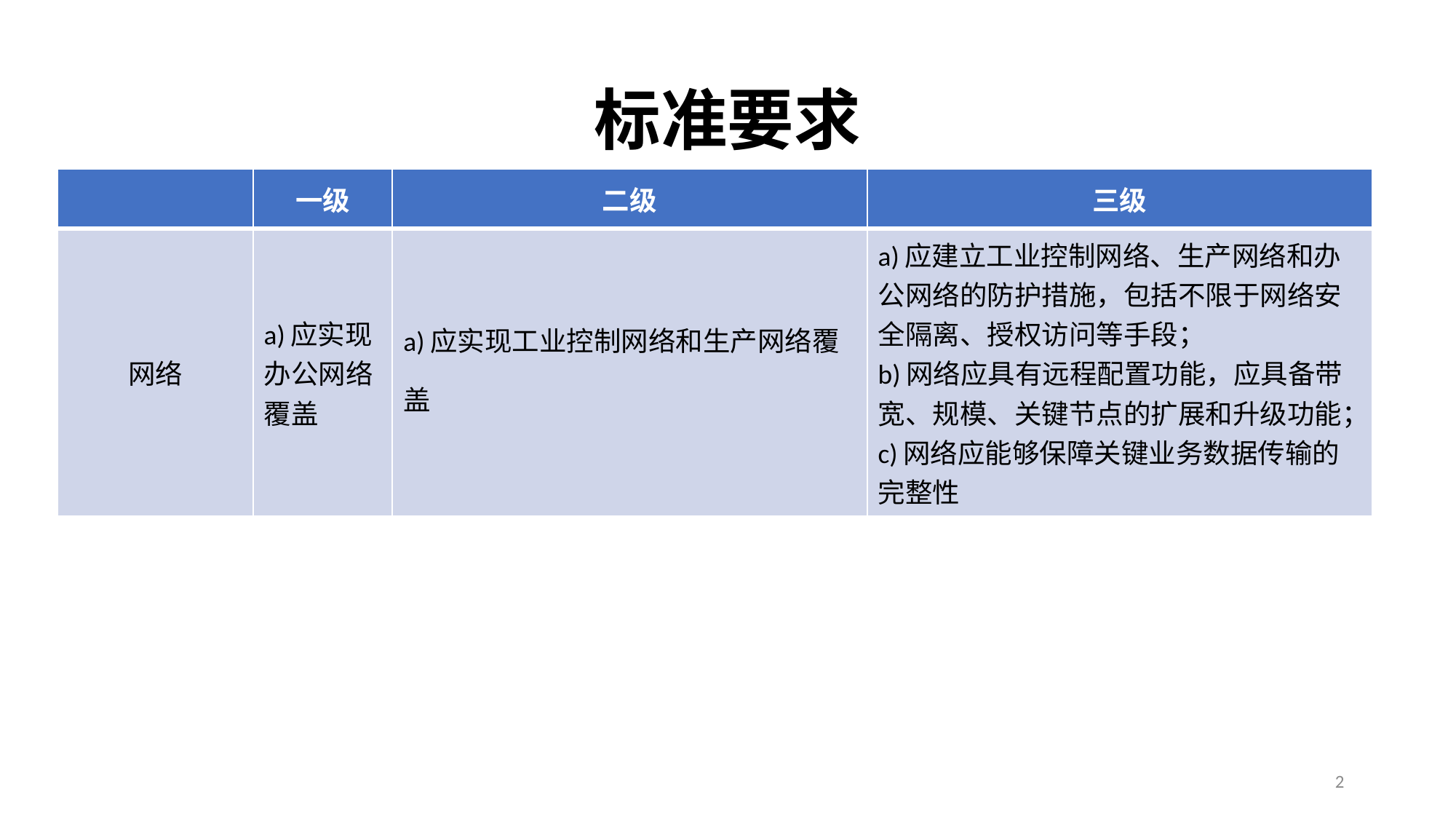

# 标准要求
|  | 一级 | 二级 | 三级 |
| --- | --- | --- | --- |
| 网络 | a)应实现办公网络覆盖 | a)应实现工业控制网络和生产网络覆盖 | a)应建立工业控制网络、生产网络和办公网络的防护措施，包括不限于网络安全隔离、授权访问等手段； b)网络应具有远程配置功能，应具备带宽、规模、关键节点的扩展和升级功能； c)网络应能够保障关键业务数据传输的完整性 |
2